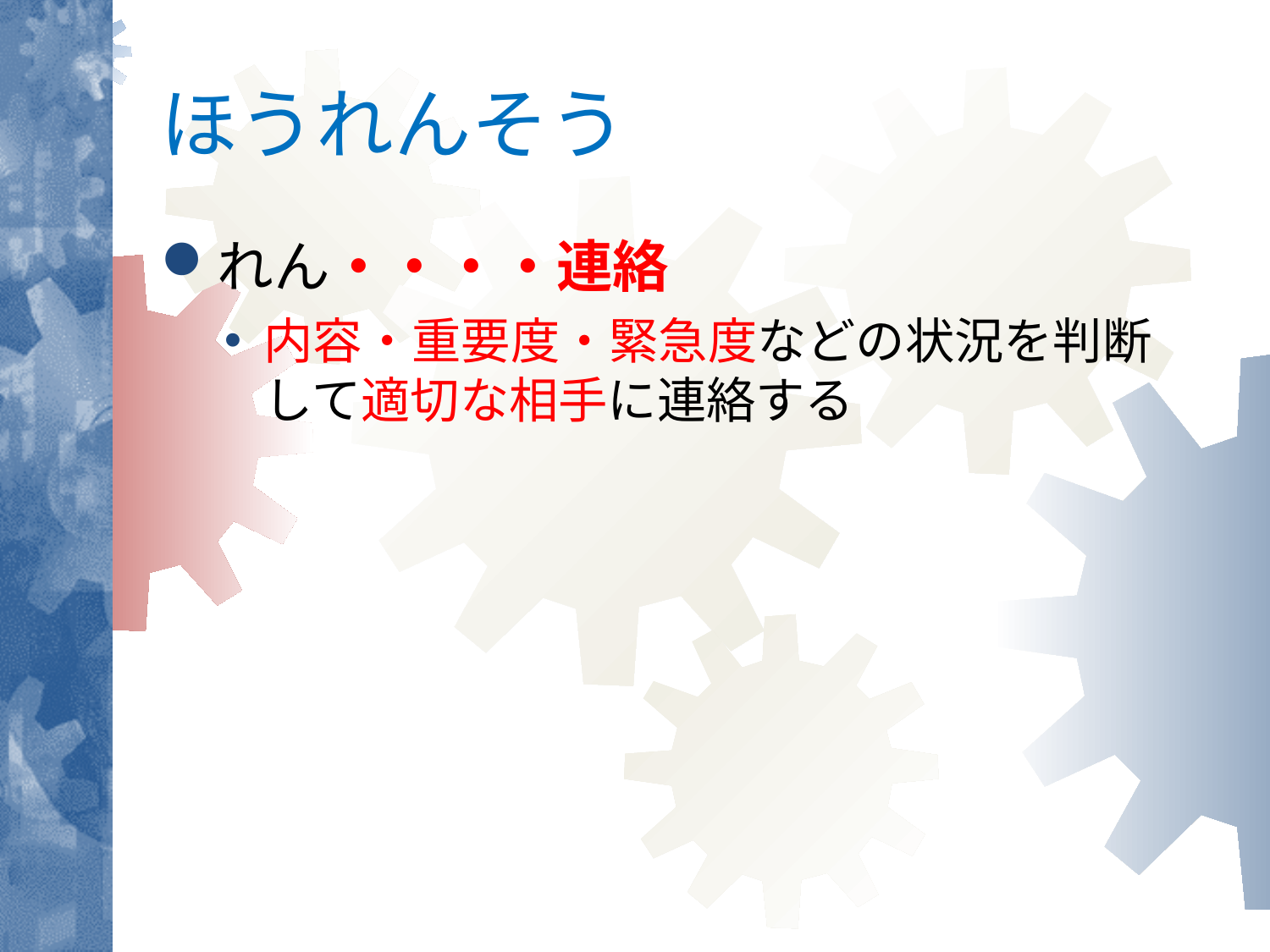

# ほうれんそう
れん・・・・連絡
内容・重要度・緊急度などの状況を判断して適切な相手に連絡する